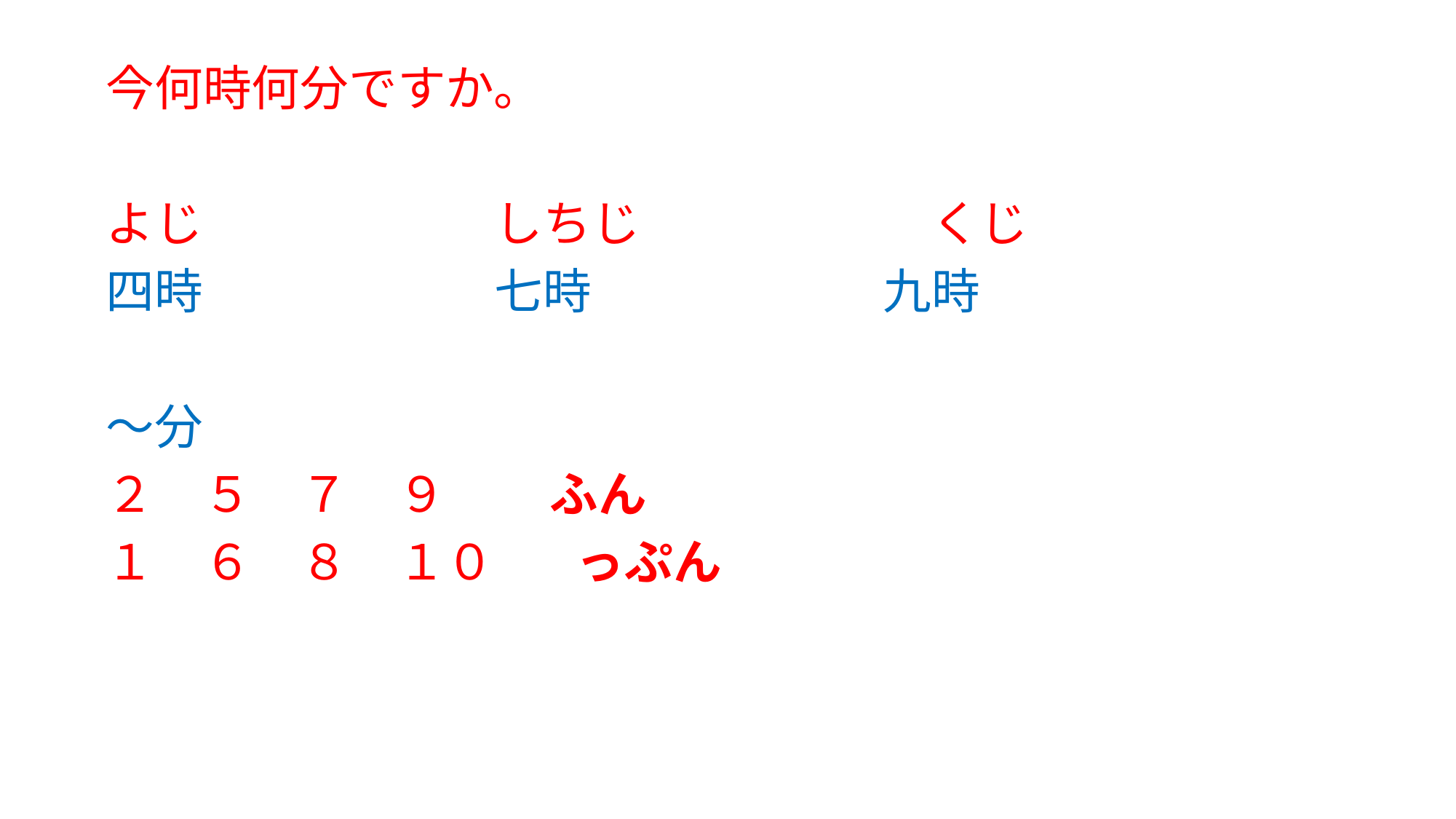

今何時何分ですか。

よじ　　　　　　しちじ　　　　　　くじ
四時　　　　　　七時　　　　　　九時

～分
２　５　７　９　     ふん
１　６　８　１０　   っぷん